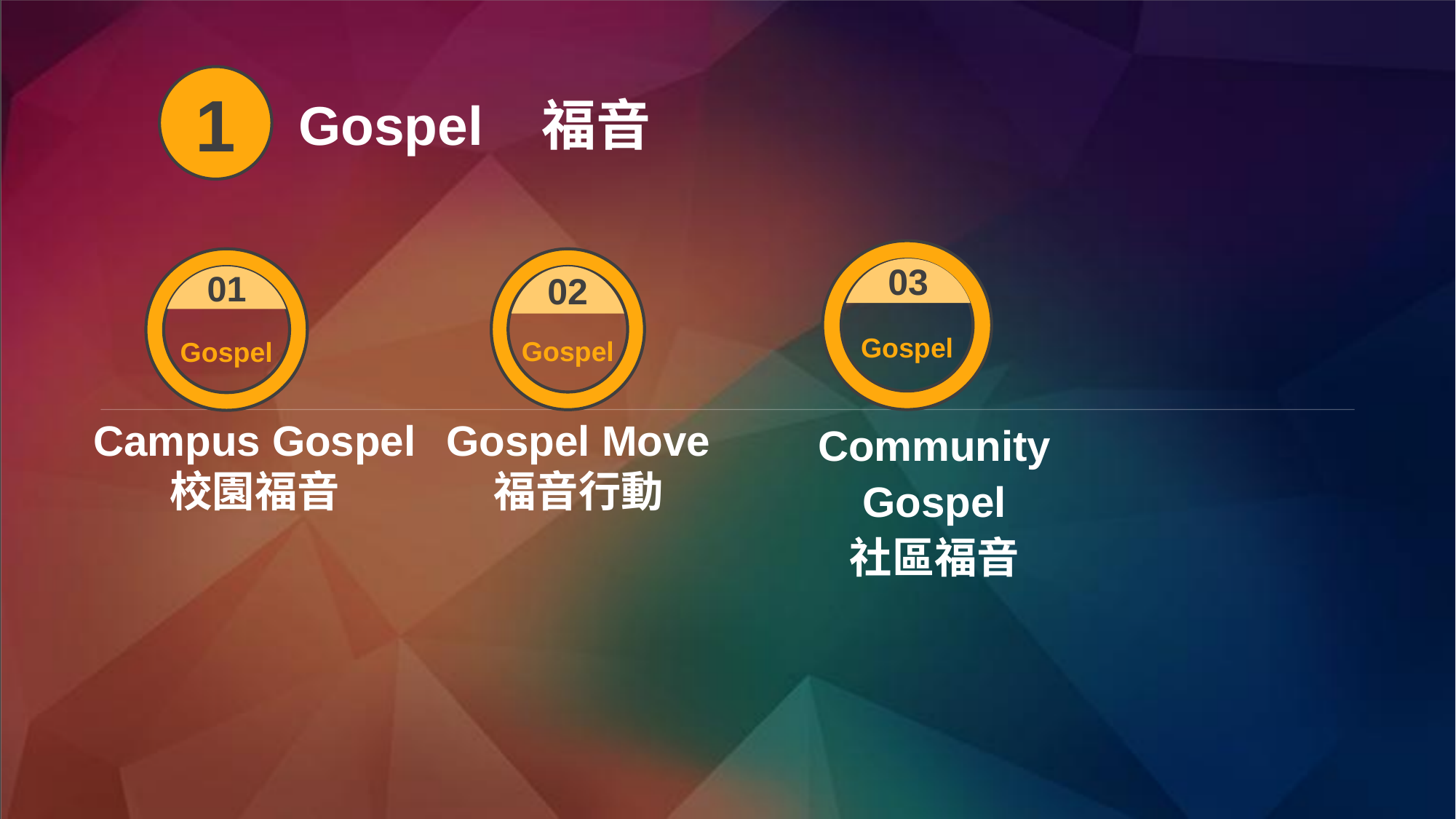

1
Gospel   福音
Gospel
Gospel
Gospel
03
01
02
Campus Gospel
校園福音
Gospel Move
福音行動
Community Gospel
社區福音